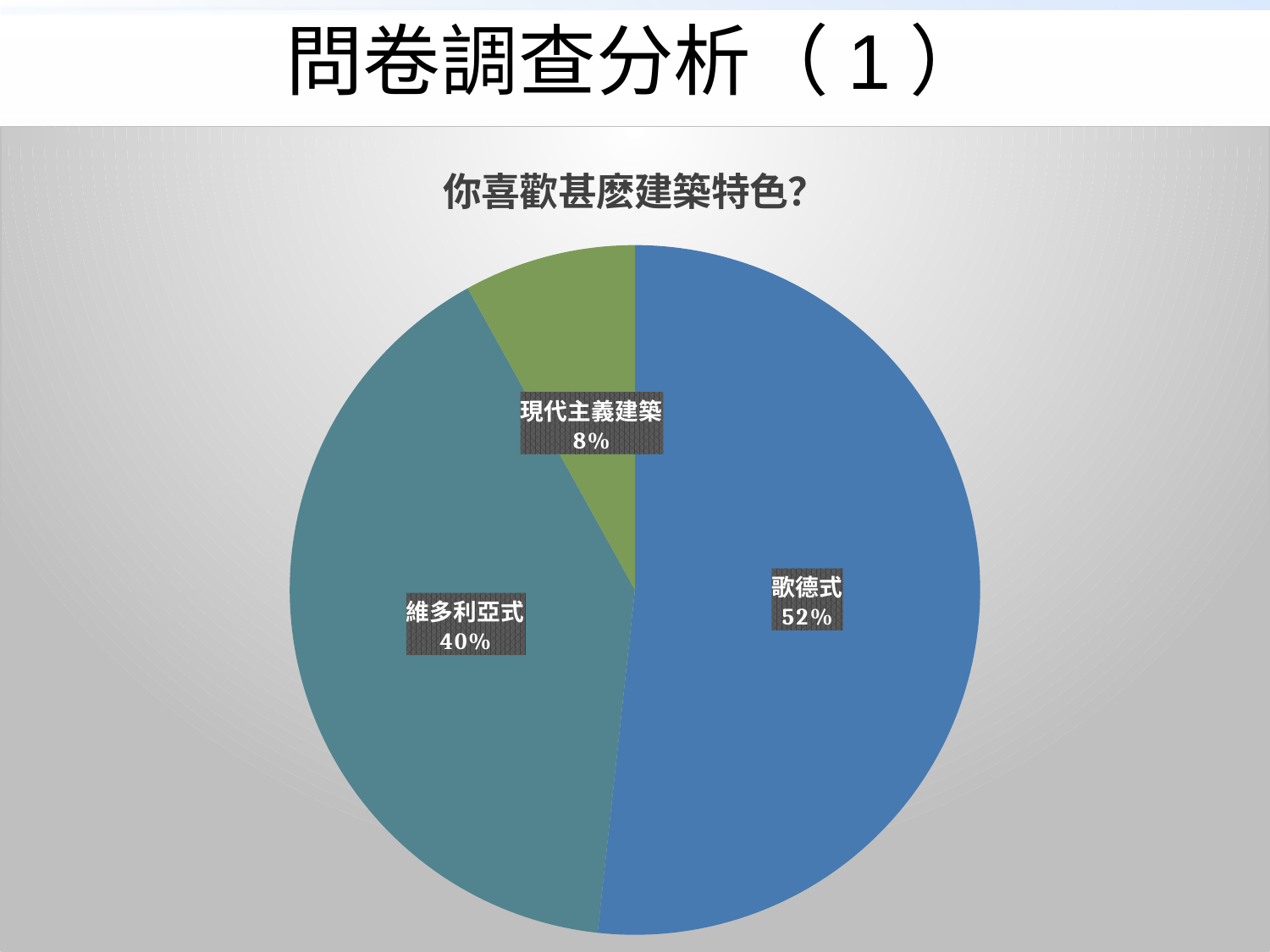

# 問卷調查分析（1）

### Chart:

| Category | 你喜歡甚麽建築特色？ |
|---|---|
| 歌德式 | 9.0 |
| 維多利亞式 | 7.0 |
| 現代主義建築 | 1.4 |